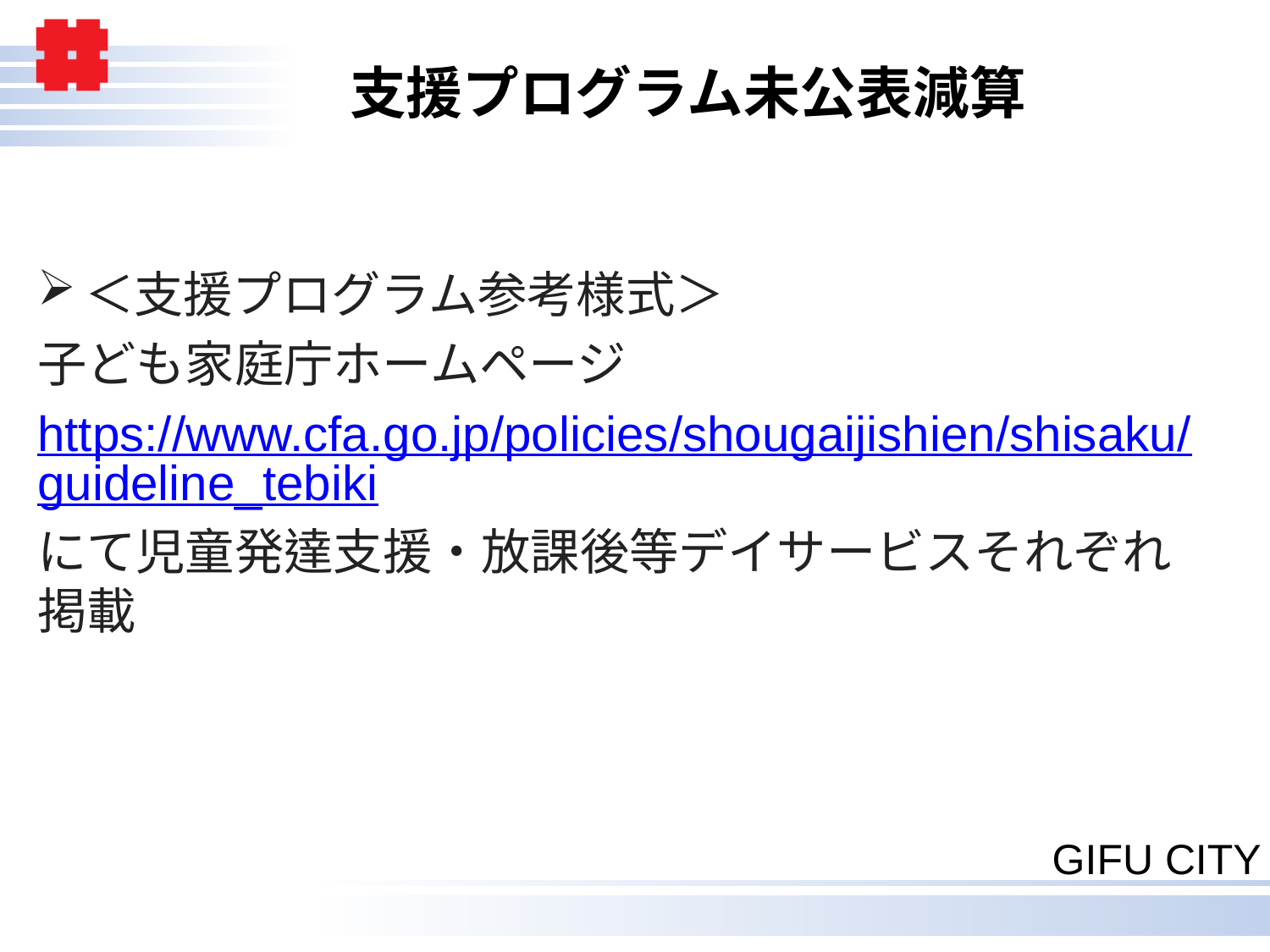

# 支援プログラム未公表減算
＜支援プログラム参考様式＞
子ども家庭庁ホームページ
https://www.cfa.go.jp/policies/shougaijishien/shisaku/guideline_tebiki
にて児童発達支援・放課後等デイサービスそれぞれ掲載